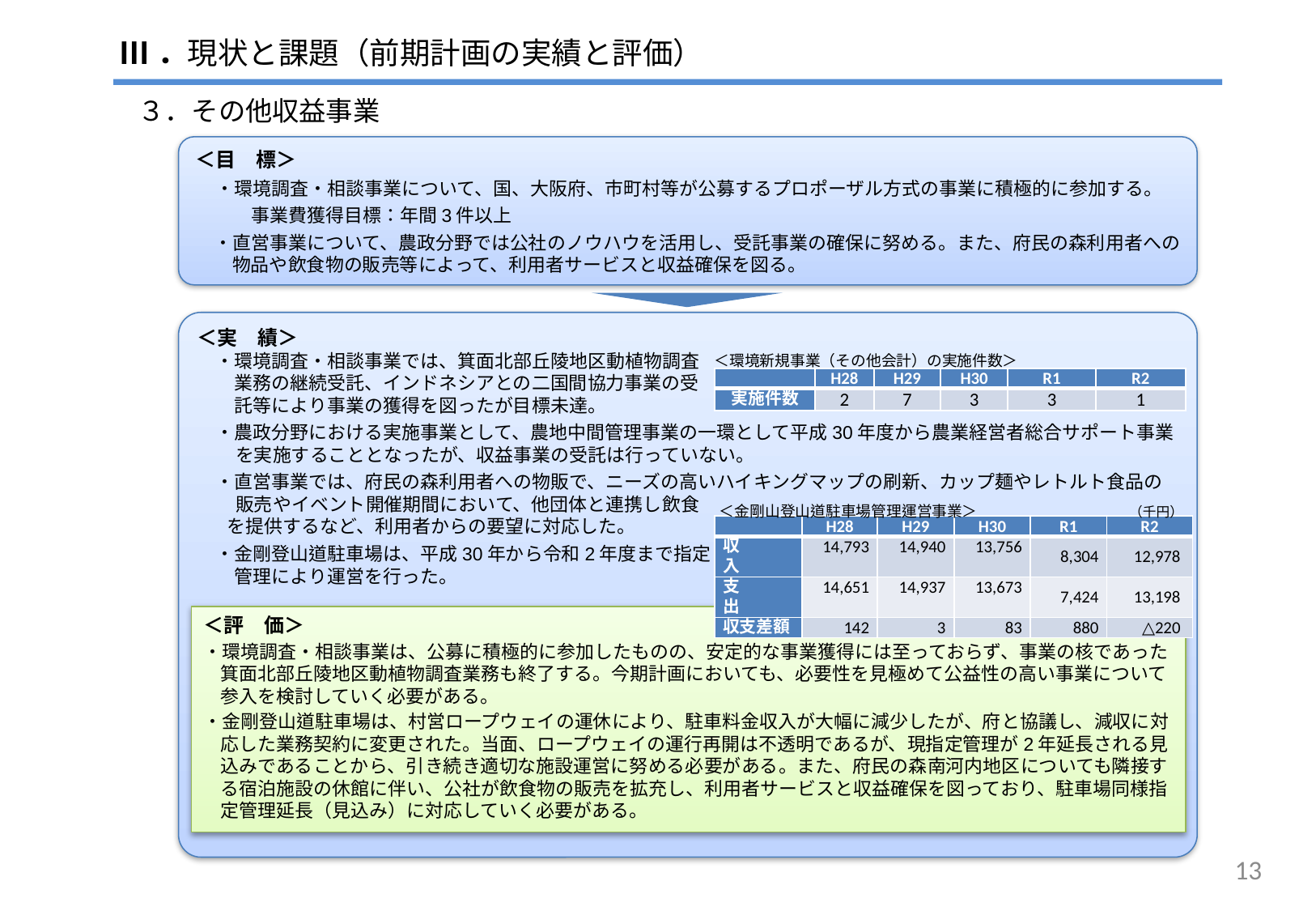

# Ⅲ．現状と課題（前期計画の実績と評価）

 ３．その他収益事業
＜目　標＞
　・環境調査・相談事業について、国、大阪府、市町村等が公募するプロポーザル方式の事業に積極的に参加する。
　　　事業費獲得目標：年間3件以上
　・直営事業について、農政分野では公社のノウハウを活用し、受託事業の確保に努める。また、府民の森利用者への物品や飲食物の販売等によって、利用者サービスと収益確保を図る。

＜実　績＞
　・環境調査・相談事業では、箕面北部丘陵地区動植物調査
　　業務の継続受託、インドネシアとの二国間協力事業の受
　　託等により事業の獲得を図ったが目標未達。
　・農政分野における実施事業として、農地中間管理事業の一環として平成30年度から農業経営者総合サポート事業を実施することとなったが、収益事業の受託は行っていない。
　・直営事業では、府民の森利用者への物販で、ニーズの高いハイキングマップの刷新、カップ麺やレトルト食品の販売やイベント開催期間において、他団体と連携し飲食
      を提供するなど、利用者からの要望に対応した。
　・金剛登山道駐車場は、平成30年から令和2年度まで指定
　　管理により運営を行った。

　＜環境新規事業（その他会計）の実施件数＞
|  | H28 | H29 | H30 | R1 | R2 |
| --- | --- | --- | --- | --- | --- |
| 実施件数 | 2 | 7 | 3 | 3 | 1 |
＜金剛山登山道駐車場管理運営事業＞　　　　　　　　　　（千円）
|  | H28 | H29 | H30 | R1 | R2 |
| --- | --- | --- | --- | --- | --- |
| 収　　　入 | 14,793 | 14,940 | 13,756 | 8,304 | 12,978 |
| 支　　　出 | 14,651 | 14,937 | 13,673 | 7,424 | 13,198 |
| 収支差額 | 142 | 3 | 83 | 880 | △220 |
＜評　価＞
・環境調査・相談事業は、公募に積極的に参加したものの、安定的な事業獲得には至っておらず、事業の核であった箕面北部丘陵地区動植物調査業務も終了する。今期計画においても、必要性を見極めて公益性の高い事業について参入を検討していく必要がある。
・金剛登山道駐車場は、村営ロープウェイの運休により、駐車料金収入が大幅に減少したが、府と協議し、減収に対応した業務契約に変更された。当面、ロープウェイの運行再開は不透明であるが、現指定管理が2年延長される見込みであることから、引き続き適切な施設運営に努める必要がある。また、府民の森南河内地区についても隣接する宿泊施設の休館に伴い、公社が飲食物の販売を拡充し、利用者サービスと収益確保を図っており、駐車場同様指定管理延長（見込み）に対応していく必要がある。

13